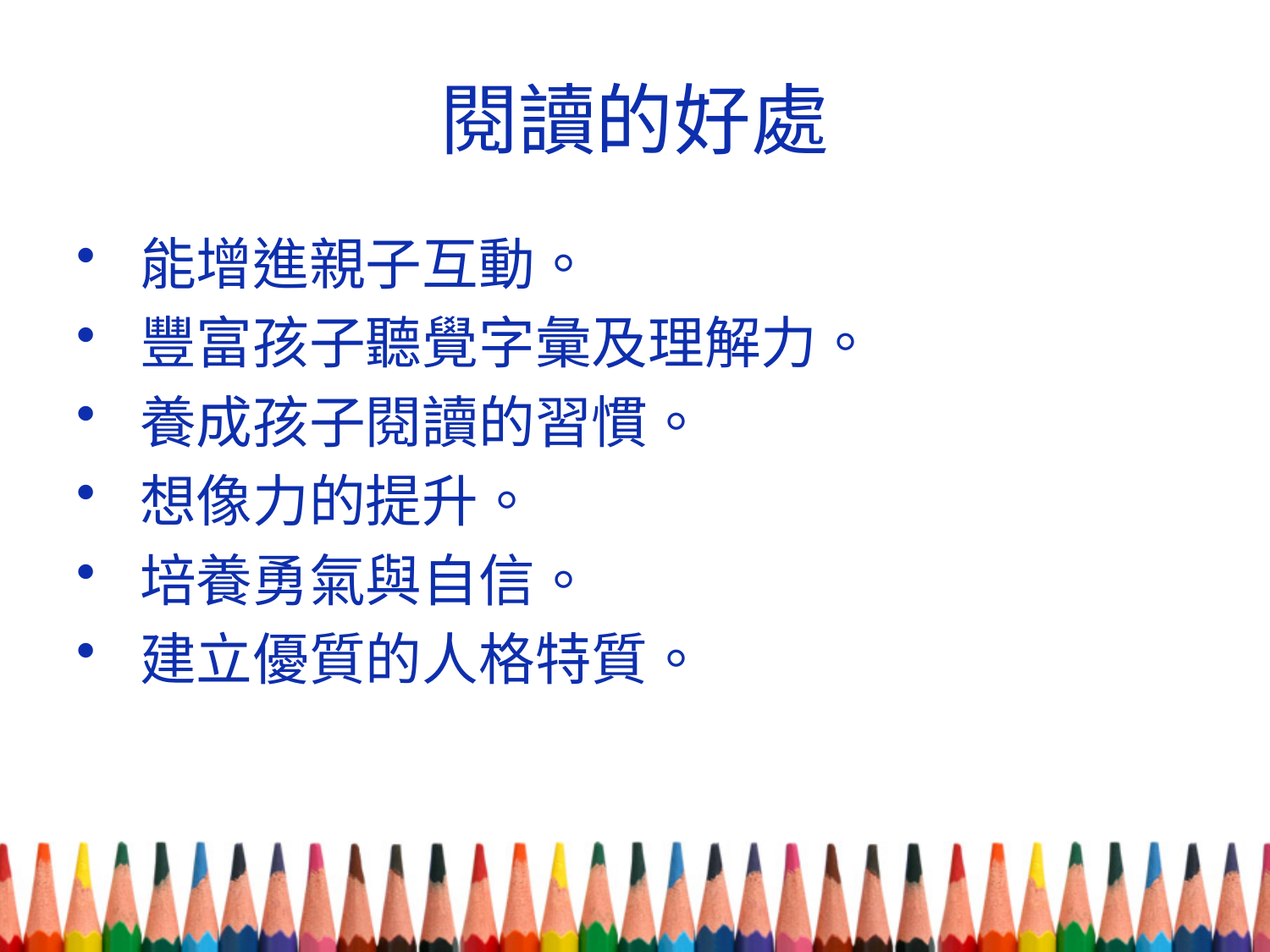

# 閱讀的好處
能增進親子互動。
豐富孩子聽覺字彙及理解力。
養成孩子閱讀的習慣。
想像力的提升。
培養勇氣與自信。
建立優質的人格特質。